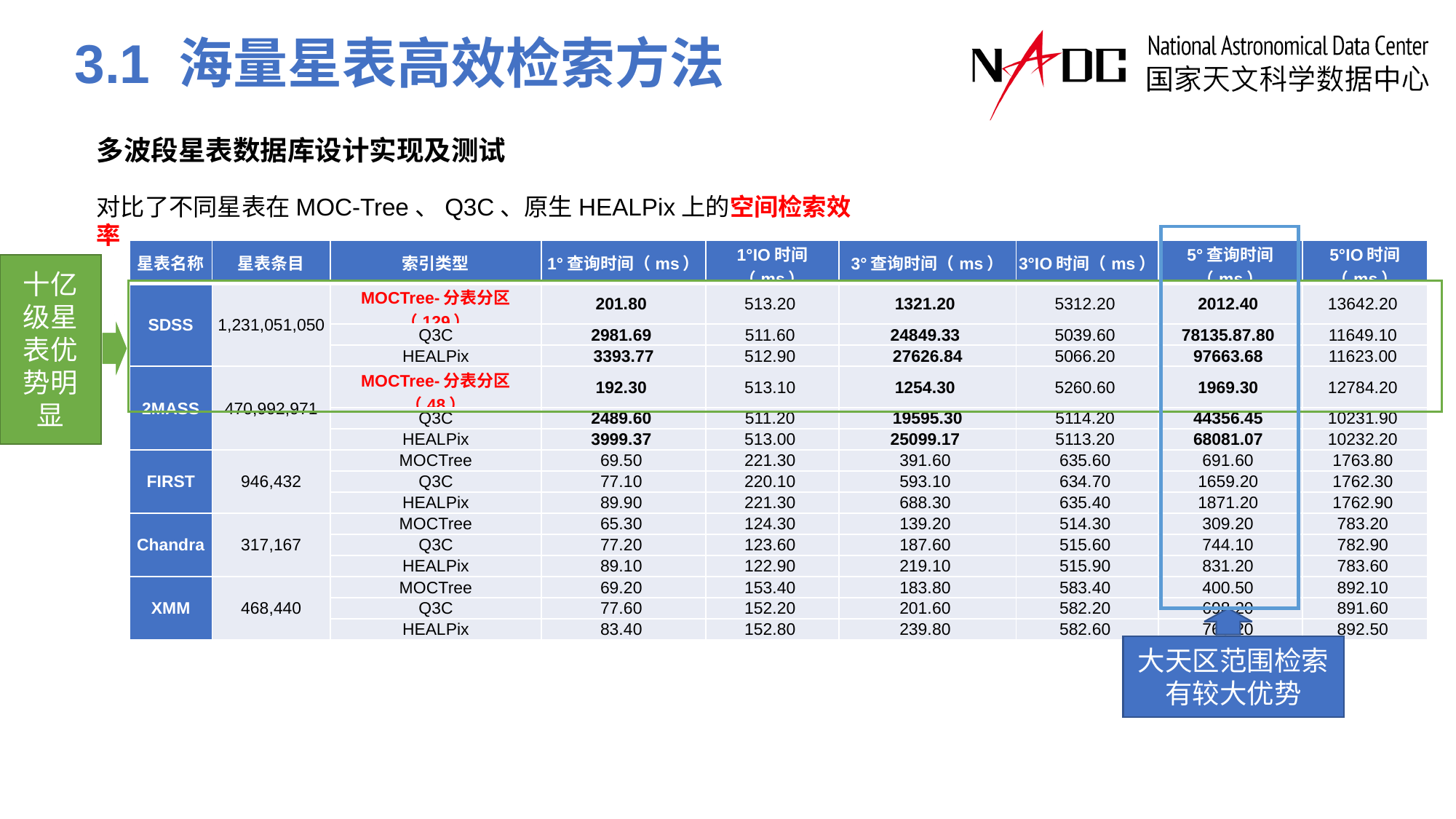

# 3.1 海量星表高效检索方法
多波段星表数据库设计实现及测试
对比了不同星表在MOC-Tree、Q3C、原生HEALPix上的空间检索效率

大天区范围检索有较大优势
| 星表名称 | 星表条目 | 索引类型 | 1°查询时间（ms） | 1°IO时间（ms） | 3°查询时间（ms） | 3°IO时间（ms） | 5°查询时间（ms） | 5°IO时间（ms） |
| --- | --- | --- | --- | --- | --- | --- | --- | --- |
| SDSS | 1,231,051,050 | MOCTree-分表分区（129） | 201.80 | 513.20 | 1321.20 | 5312.20 | 2012.40 | 13642.20 |
|  |  | Q3C | 2981.69 | 511.60 | 24849.33 | 5039.60 | 78135.87.80 | 11649.10 |
|  |  | HEALPix | 3393.77 | 512.90 | 27626.84 | 5066.20 | 97663.68 | 11623.00 |
| 2MASS | 470,992,971 | MOCTree-分表分区（48） | 192.30 | 513.10 | 1254.30 | 5260.60 | 1969.30 | 12784.20 |
|  |  | Q3C | 2489.60 | 511.20 | 19595.30 | 5114.20 | 44356.45 | 10231.90 |
|  |  | HEALPix | 3999.37 | 513.00 | 25099.17 | 5113.20 | 68081.07 | 10232.20 |
| FIRST | 946,432 | MOCTree | 69.50 | 221.30 | 391.60 | 635.60 | 691.60 | 1763.80 |
|  |  | Q3C | 77.10 | 220.10 | 593.10 | 634.70 | 1659.20 | 1762.30 |
|  |  | HEALPix | 89.90 | 221.30 | 688.30 | 635.40 | 1871.20 | 1762.90 |
| Chandra | 317,167 | MOCTree | 65.30 | 124.30 | 139.20 | 514.30 | 309.20 | 783.20 |
|  |  | Q3C | 77.20 | 123.60 | 187.60 | 515.60 | 744.10 | 782.90 |
|  |  | HEALPix | 89.10 | 122.90 | 219.10 | 515.90 | 831.20 | 783.60 |
| XMM | 468,440 | MOCTree | 69.20 | 153.40 | 183.80 | 583.40 | 400.50 | 892.10 |
|  |  | Q3C | 77.60 | 152.20 | 201.60 | 582.20 | 698.20 | 891.60 |
|  |  | HEALPix | 83.40 | 152.80 | 239.80 | 582.60 | 765.20 | 892.50 |
十亿级星表优势明显